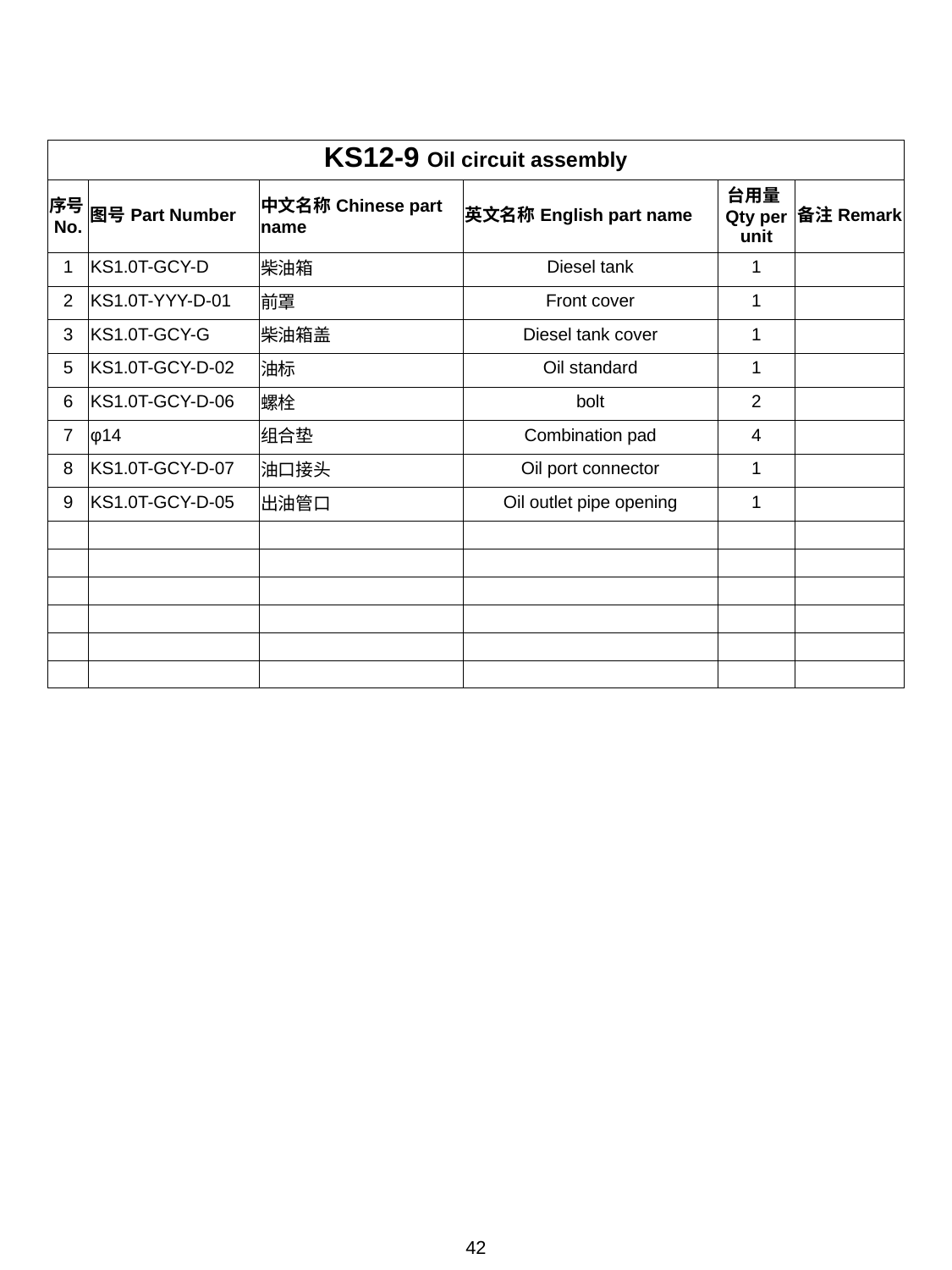

| KS12-9 Oil circuit assembly |  |  |  |  |  |
| --- | --- | --- | --- | --- | --- |
| 序号No. | 图号Part Number | 中文名称Chinese part name | 英文名称English part name | 台用量Qty per unit | 备注Remark |
| 1 | KS1.0T-GCY-D | 柴油箱 | Diesel tank | 1 |  |
| 2 | KS1.0T-YYY-D-01 | 前罩 | Front cover | 1 |  |
| 3 | KS1.0T-GCY-G | 柴油箱盖 | Diesel tank cover | 1 |  |
| 5 | KS1.0T-GCY-D-02 | 油标 | Oil standard | 1 |  |
| 6 | KS1.0T-GCY-D-06 | 螺栓 | bolt | 2 |  |
| 7 | φ14 | 组合垫 | Combination pad | 4 |  |
| 8 | KS1.0T-GCY-D-07 | 油口接头 | Oil port connector | 1 |  |
| 9 | KS1.0T-GCY-D-05 | 出油管口 | Oil outlet pipe opening | 1 |  |
|  |  |  |  |  |  |
|  |  |  |  |  |  |
|  |  |  |  |  |  |
|  |  |  |  |  |  |
|  |  |  |  |  |  |
|  |  |  |  |  |  |
42